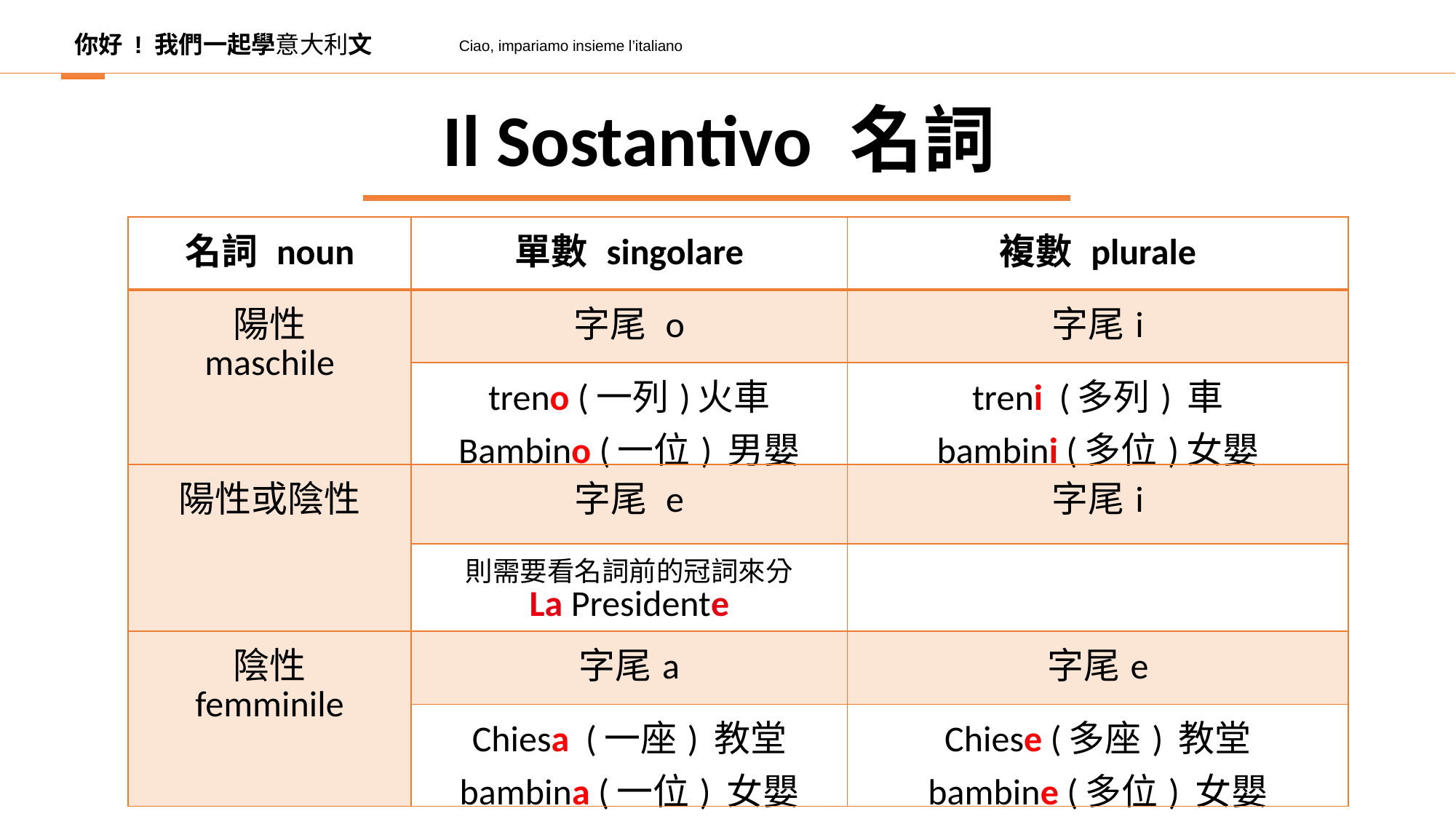

你好 ! 我們一起學意大利文
Ciao, impariamo insieme l’italiano

Il Sostantivo 名詞

| 名詞 noun | 單數 singolare | 複數 plurale |
| --- | --- | --- |
| 陽性 maschile | 字尾 o | 字尾i |
|  | treno (一列)火車 Bambino (一位) 男嬰 | treni (多列) 車 bambini (多位)女嬰 |
| 陽性或陰性 | 字尾 e | 字尾i |
|  | 則需要看名詞前的冠詞來分 La Presidente |  |
| 陰性 femminile | 字尾a | 字尾e |
|  | Chiesa (一座) 教堂 bambina (一位) 女嬰 | Chiese (多座) 教堂 bambine (多位) 女嬰 |